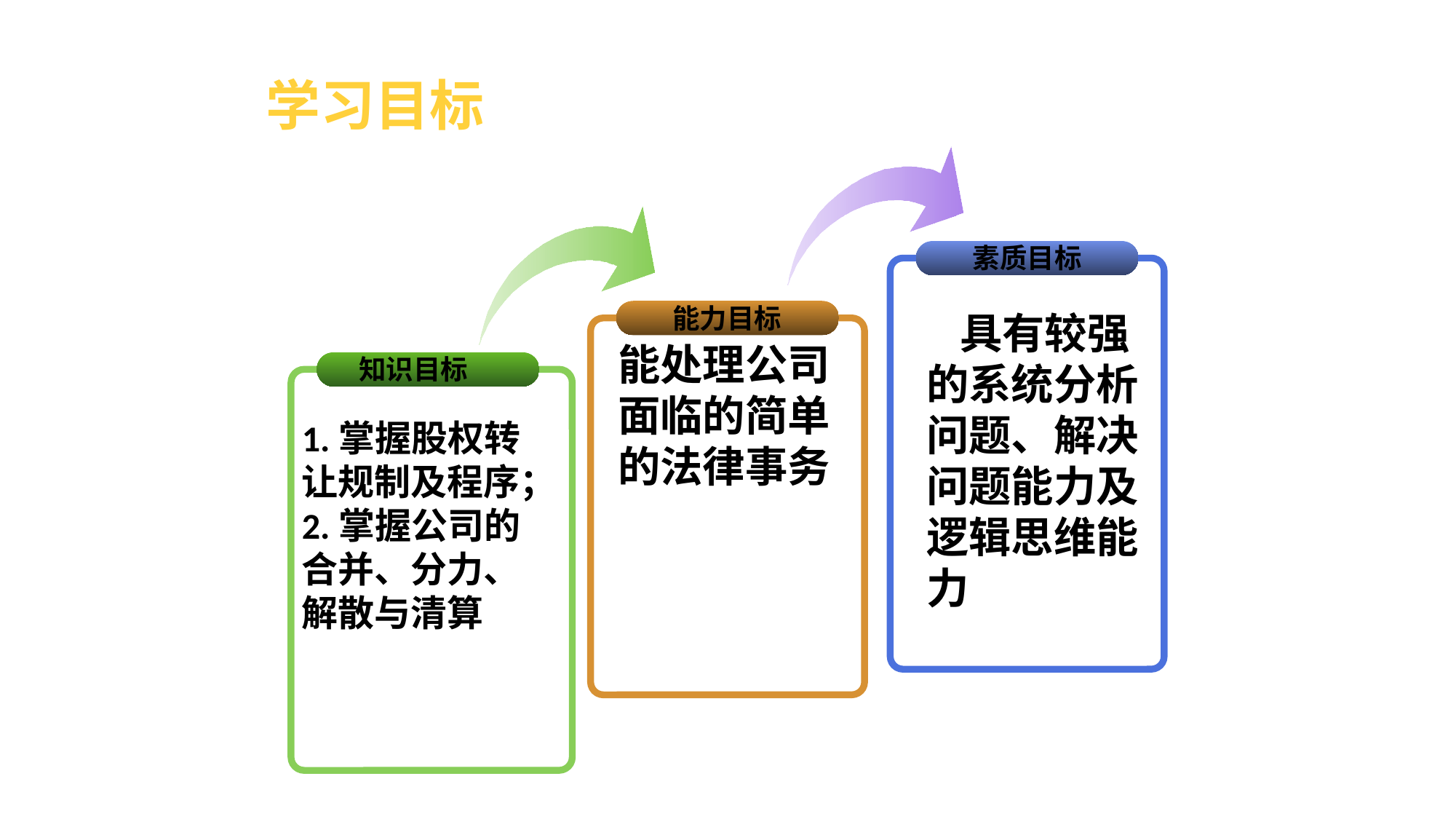

# 学习目标

素质目标

能力目标

   具有较强的系统分析问题、解决问题能力及逻辑思维能力

能处理公司面临的简单的法律事务
知识目标

1.掌握股权转让规制及程序；2.掌握公司的合并、分力、解散与清算